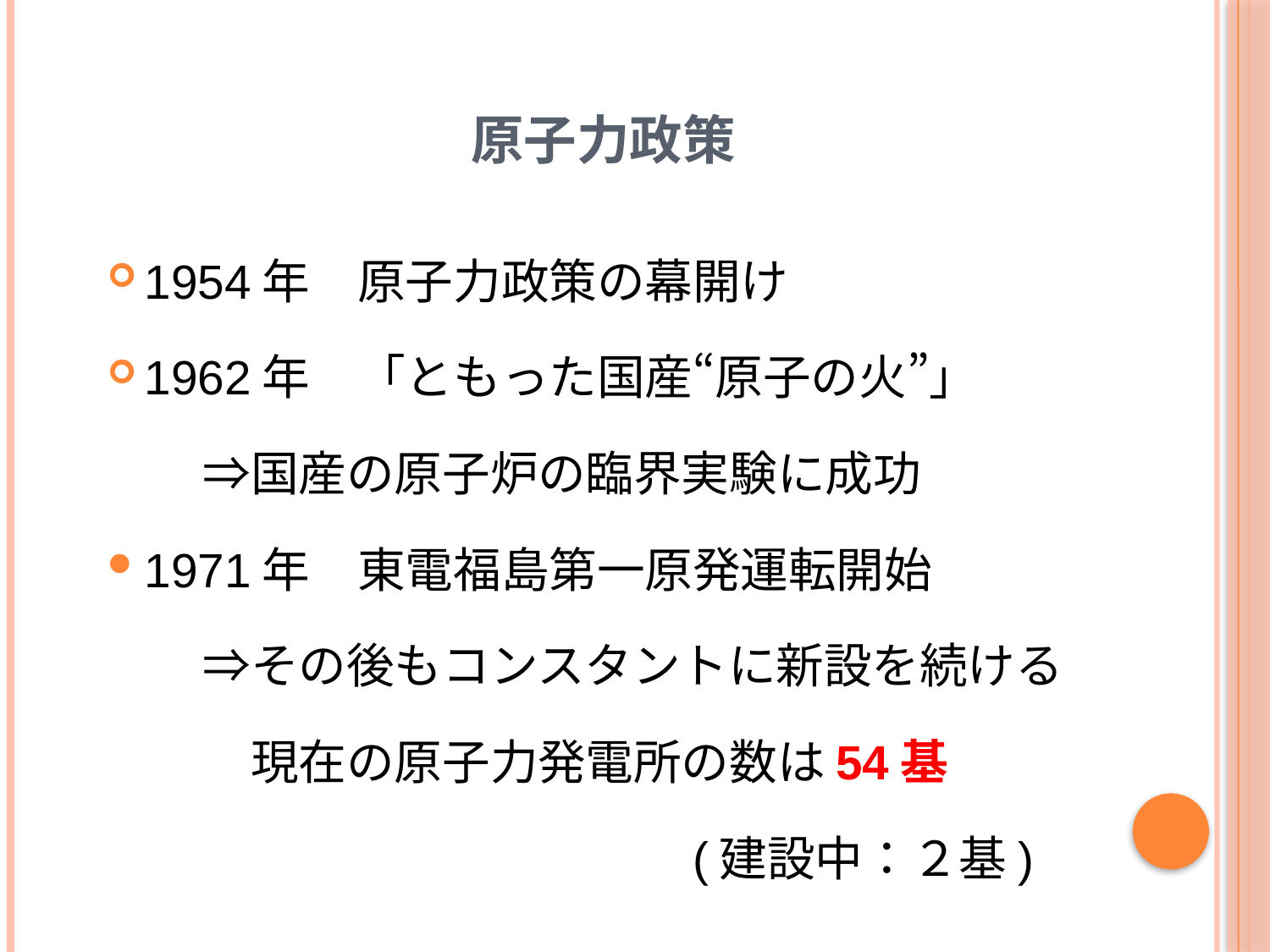

# 原子力政策
1954年　原子力政策の幕開け
1962年　「ともった国産“原子の火”」
　　⇒国産の原子炉の臨界実験に成功
1971年　東電福島第一原発運転開始
　　⇒その後もコンスタントに新設を続ける
　　　現在の原子力発電所の数は54基
　　　　　　　　　　　　(建設中：２基)